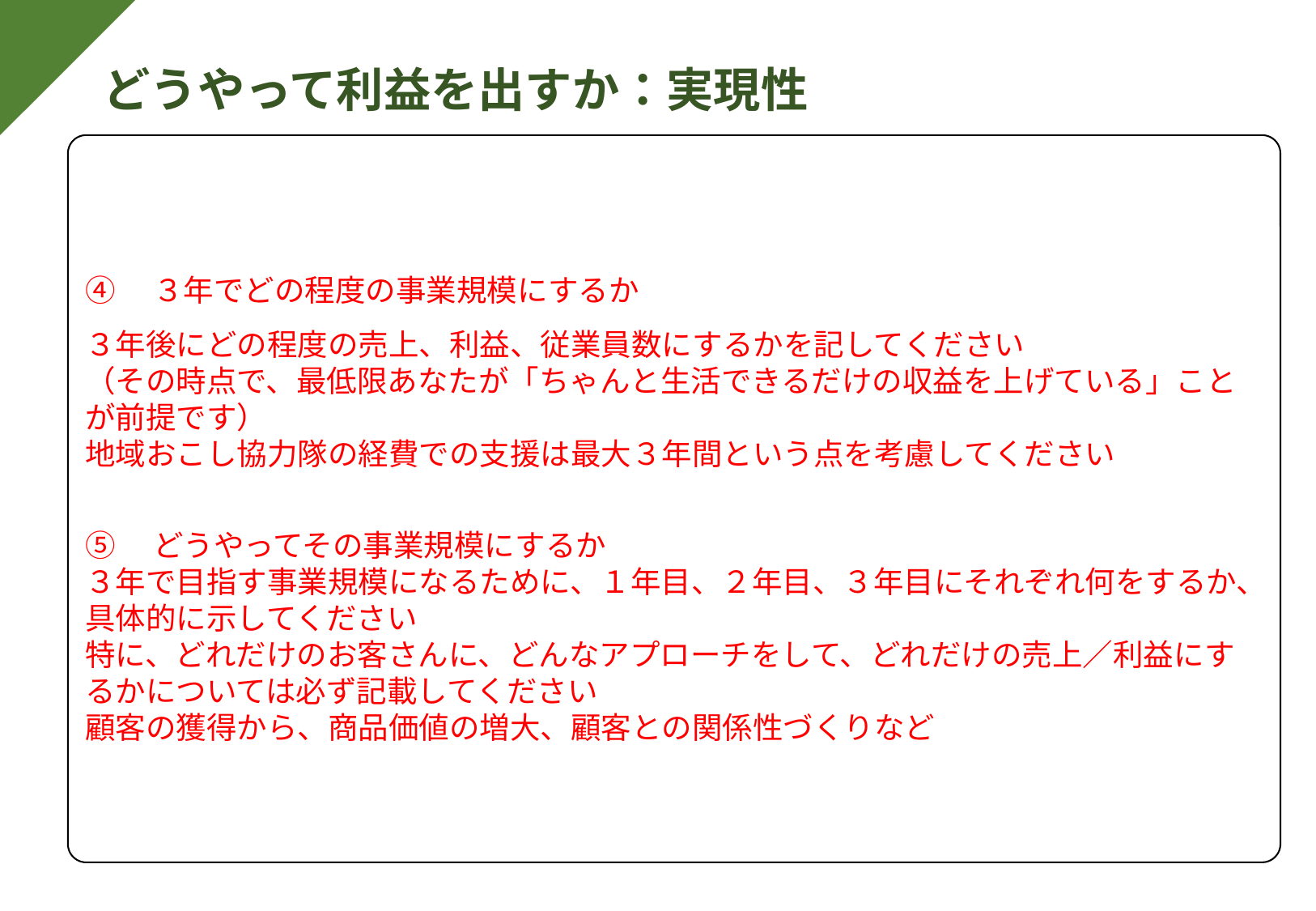

# どうやって利益を出すか：実現性
④　３年でどの程度の事業規模にするか
３年後にどの程度の売上、利益、従業員数にするかを記してください
（その時点で、最低限あなたが「ちゃんと生活できるだけの収益を上げている」ことが前提です）
地域おこし協力隊の経費での支援は最大３年間という点を考慮してください

⑤　どうやってその事業規模にするか
３年で目指す事業規模になるために、１年目、２年目、３年目にそれぞれ何をするか、具体的に示してください
特に、どれだけのお客さんに、どんなアプローチをして、どれだけの売上／利益にするかについては必ず記載してください
顧客の獲得から、商品価値の増大、顧客との関係性づくりなど